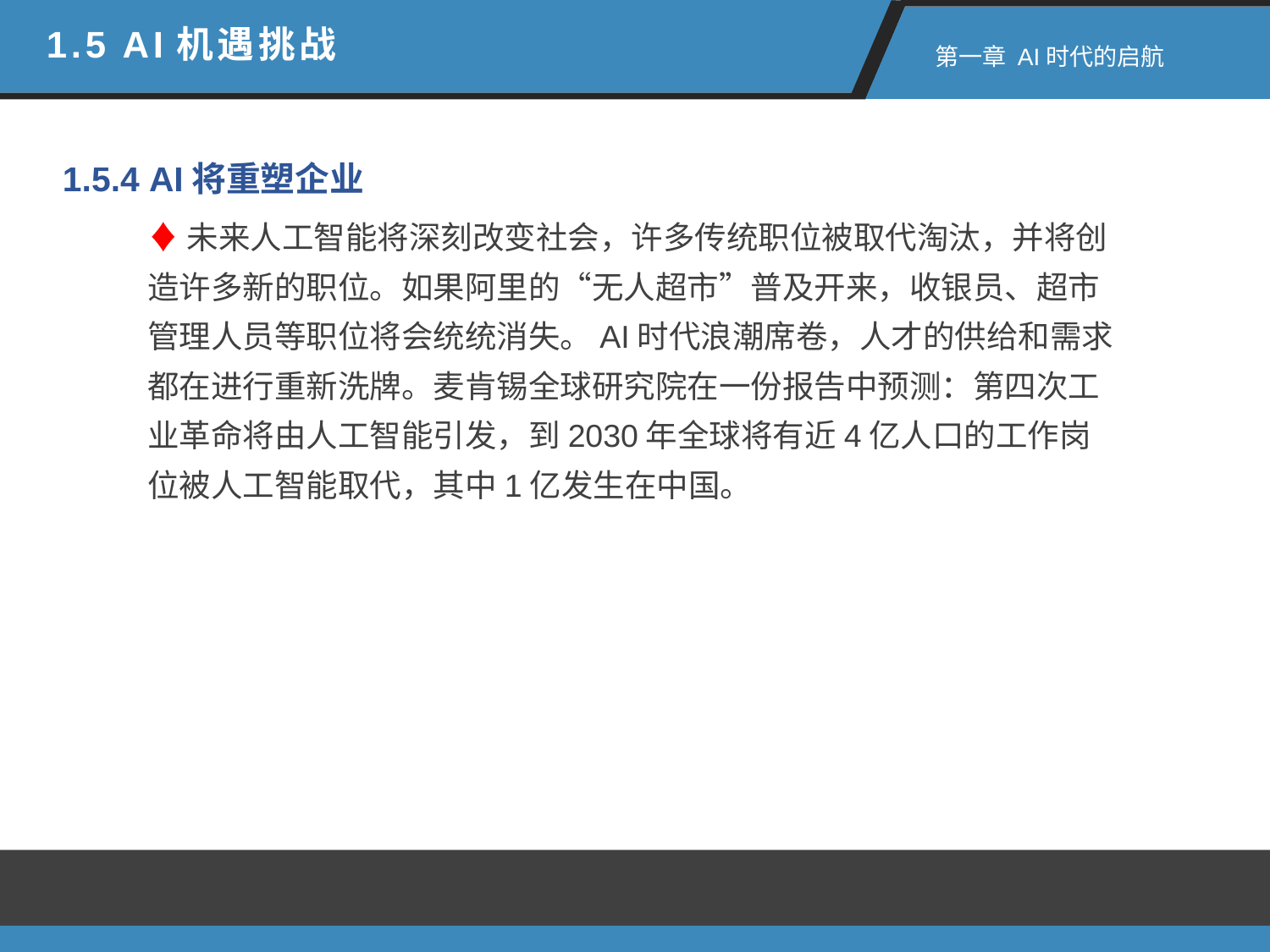

1.5 AI机遇挑战
  第一章 AI时代的启航
1.5.4 AI将重塑企业
♦未来人工智能将深刻改变社会，许多传统职位被取代淘汰，并将创造许多新的职位。如果阿里的“无人超市”普及开来，收银员、超市管理人员等职位将会统统消失。AI时代浪潮席卷，人才的供给和需求都在进行重新洗牌。麦肯锡全球研究院在一份报告中预测：第四次工业革命将由人工智能引发，到2030年全球将有近4亿人口的工作岗位被人工智能取代，其中1亿发生在中国。